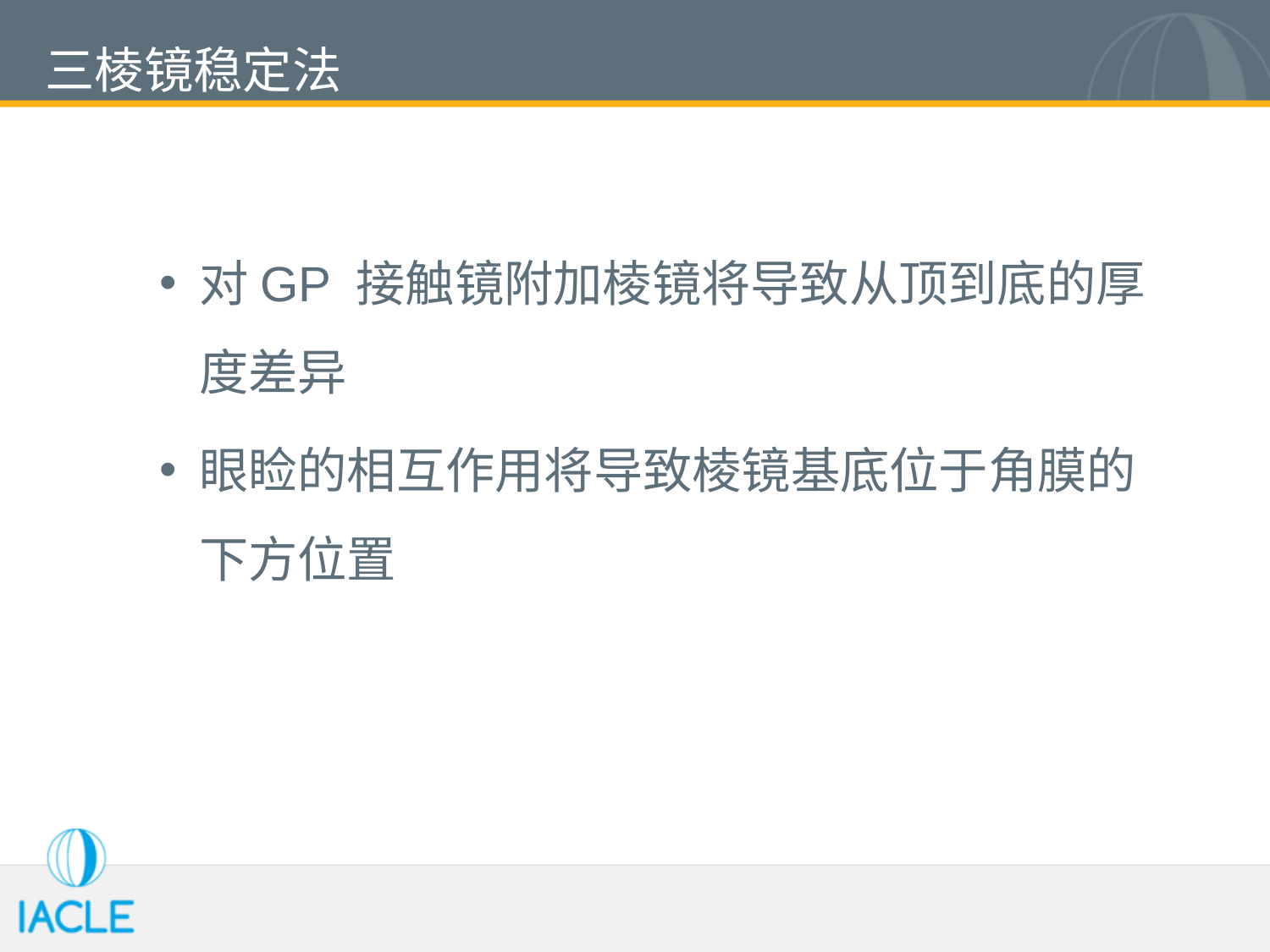

# 三棱镜稳定法
对GP 接触镜附加棱镜将导致从顶到底的厚度差异
眼睑的相互作用将导致棱镜基底位于角膜的下方位置